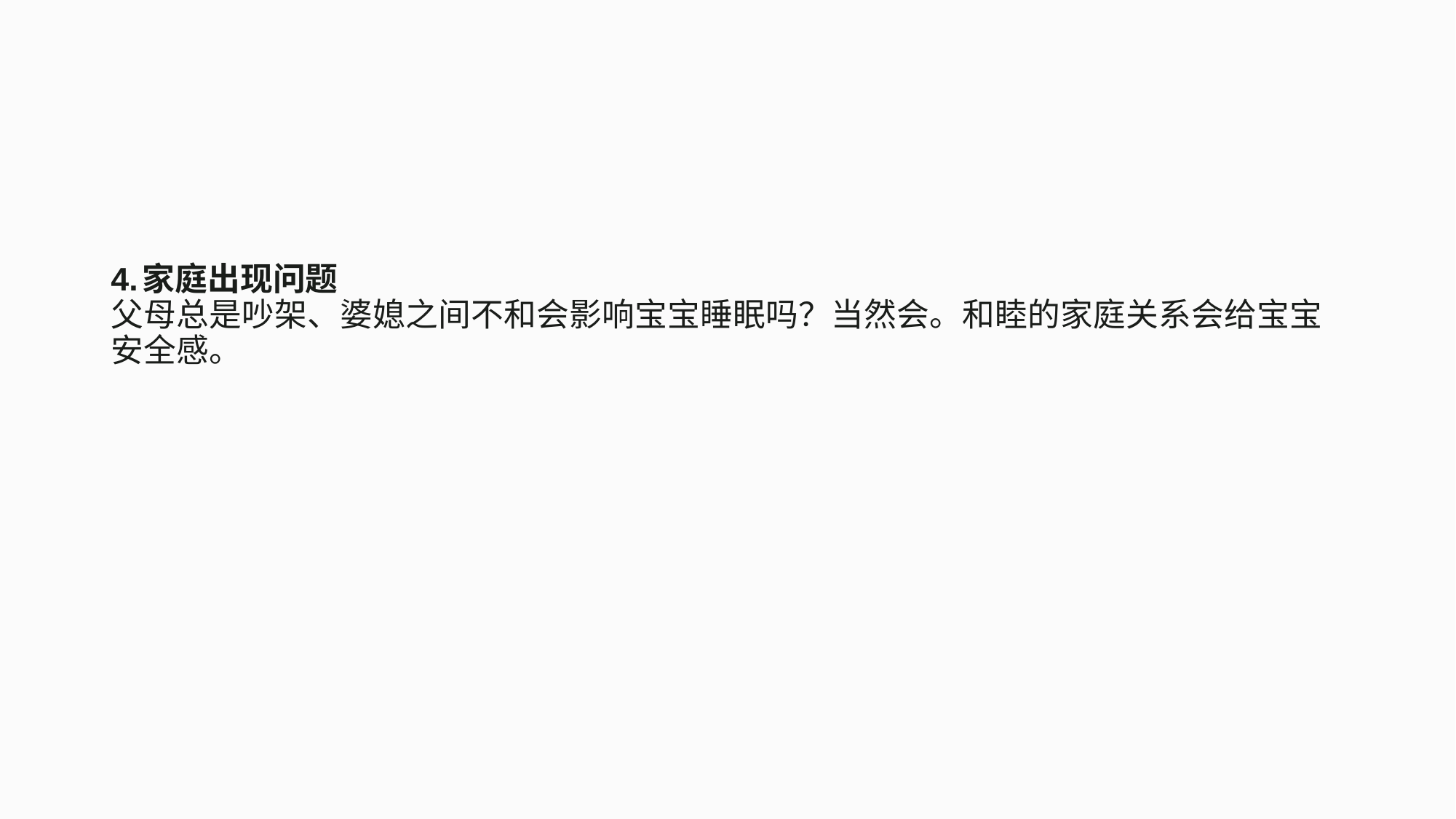

# 4.家庭出现问题 父母总是吵架、婆媳之间不和会影响宝宝睡眠吗？当然会。和睦的家庭关系会给宝宝安全感。